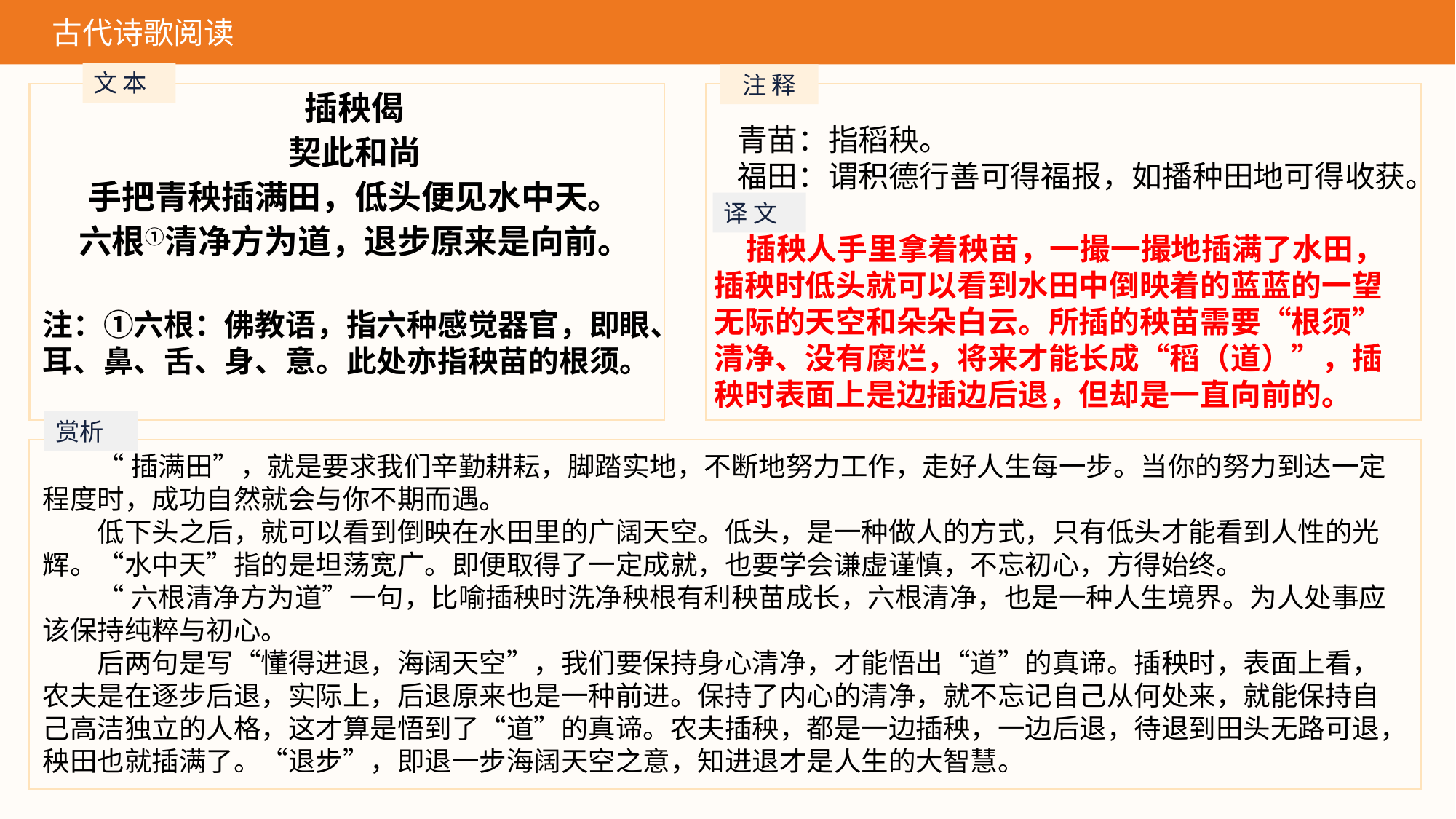

古代诗歌阅读
文 本
注 释
插秧偈
契此和尚
手把青秧插满田，低头便见水中天。
六根①清净方为道，退步原来是向前。

注：①六根：佛教语，指六种感觉器官，即眼、耳、鼻、舌、身、意。此处亦指秧苗的根须。

青苗：指稻秧。
福田：谓积德行善可得福报，如播种田地可得收获。
译 文
插秧人手里拿着秧苗，一撮一撮地插满了水田，插秧时低头就可以看到水田中倒映着的蓝蓝的一望无际的天空和朵朵白云。所插的秧苗需要“根须”清净、没有腐烂，将来才能长成“稻（道）”，插秧时表面上是边插边后退，但却是一直向前的。
赏析

“插满田”，就是要求我们辛勤耕耘，脚踏实地，不断地努力工作，走好人生每一步。当你的努力到达一定程度时，成功自然就会与你不期而遇。
低下头之后，就可以看到倒映在水田里的广阔天空。低头，是一种做人的方式，只有低头才能看到人性的光辉。“水中天”指的是坦荡宽广。即便取得了一定成就，也要学会谦虚谨慎，不忘初心，方得始终。
“六根清净方为道”一句，比喻插秧时洗净秧根有利秧苗成长，六根清净，也是一种人生境界。为人处事应该保持纯粹与初心。
后两句是写“懂得进退，海阔天空”，我们要保持身心清净，才能悟出“道”的真谛。插秧时，表面上看，农夫是在逐步后退，实际上，后退原来也是一种前进。保持了内心的清净，就不忘记自己从何处来，就能保持自己高洁独立的人格，这才算是悟到了“道”的真谛。农夫插秧，都是一边插秧，一边后退，待退到田头无路可退，秧田也就插满了。“退步”，即退一步海阔天空之意，知进退才是人生的大智慧。